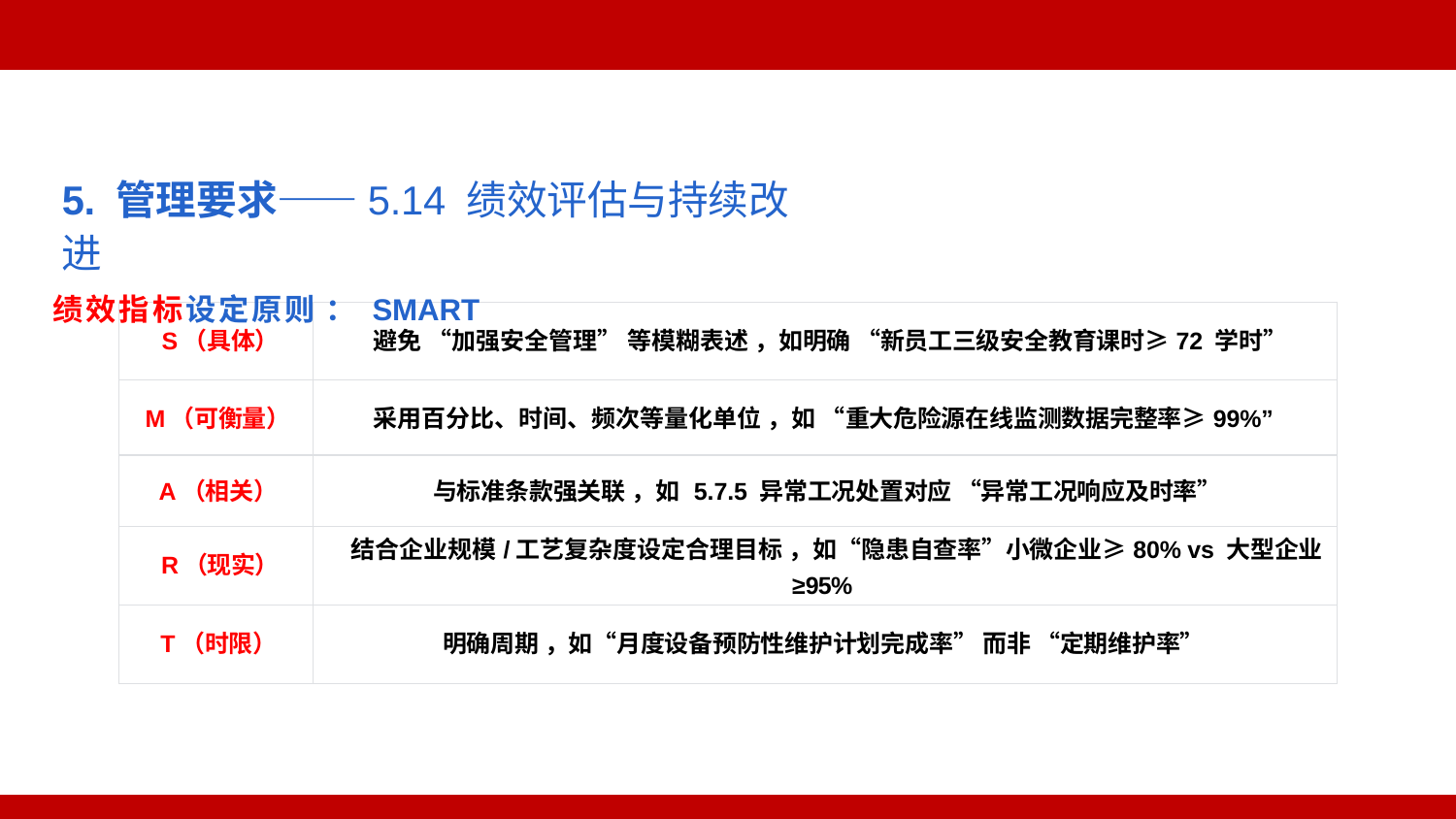

5. 管理要求——5.14 绩效评估与持续改进

绩效指标设定原则 ： SMART
| S（具体） | 避免 “加强安全管理” 等模糊表述 ，如明确 “新员工三级安全教育课时≥72 学时” |
| --- | --- |
| M（可衡量） | 采用百分比、时间、频次等量化单位 ，如 “重大危险源在线监测数据完整率≥99%” |
| A（相关） | 与标准条款强关联 ，如 5.7.5 异常工况处置对应 “异常工况响应及时率” |
| R（现实） | 结合企业规模/工艺复杂度设定合理目标 ，如“隐患自查率”小微企业≥80% vs 大型企业 ≥95% |
| T（时限） | 明确周期 ，如“月度设备预防性维护计划完成率” 而非 “定期维护率” |